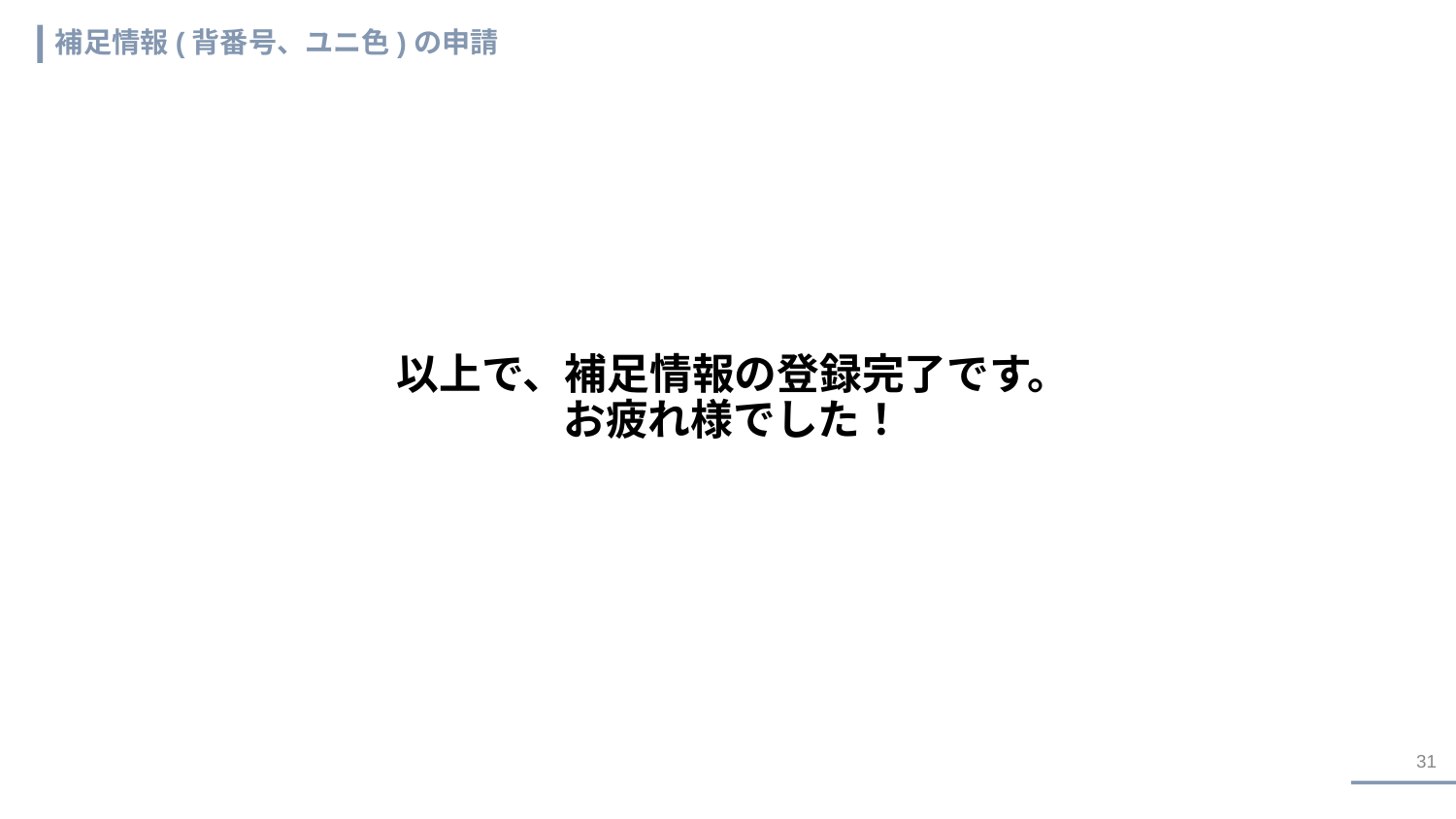

# 補足情報(背番号、ユニ色)の申請
以上で、補足情報の登録完了です。
お疲れ様でした！
31